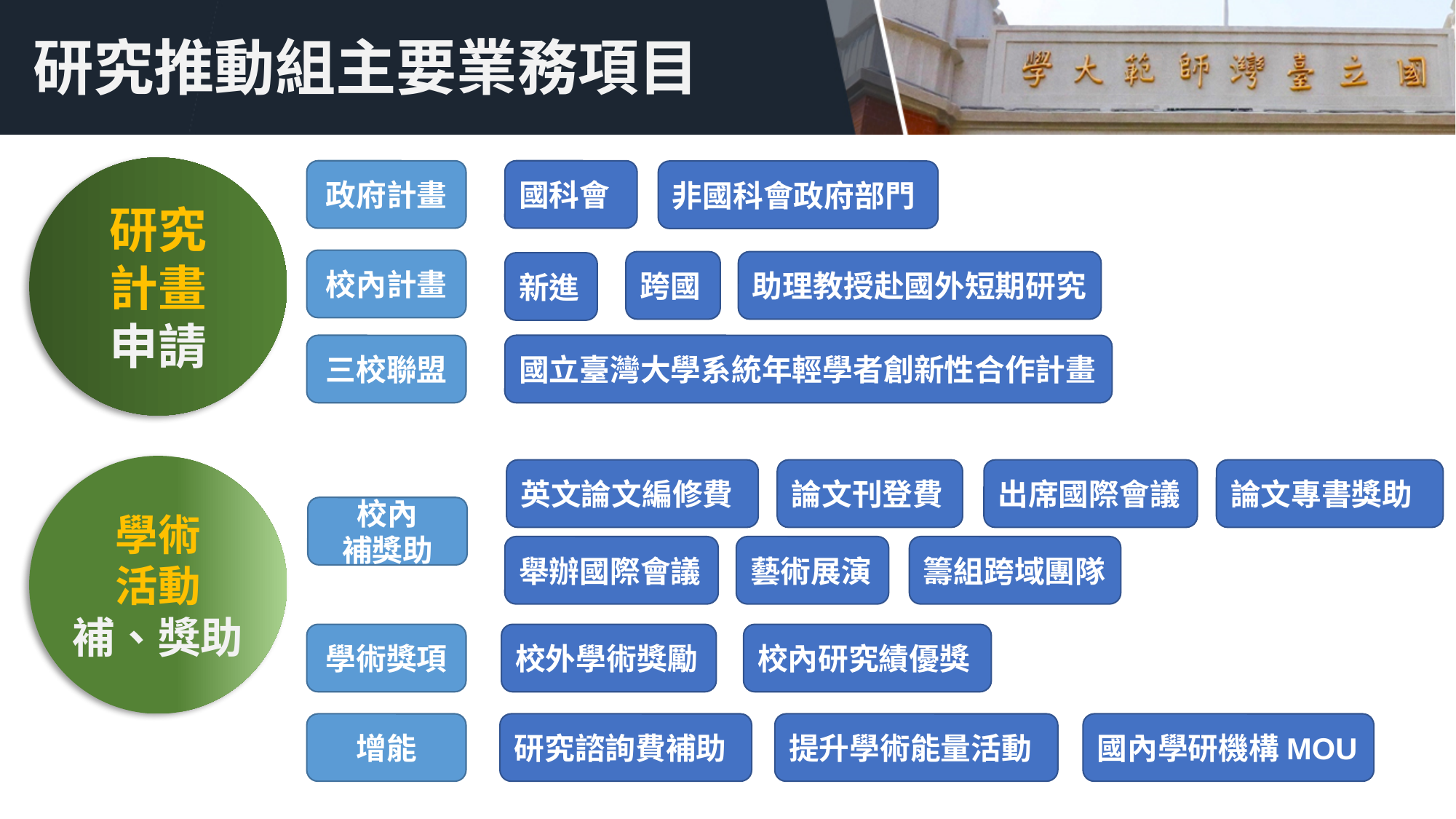

# 研究推動組主要業務項目
研究
計畫
申請
政府計畫
國科會
非國科會政府部門
校內計畫
跨國
助理教授赴國外短期研究
新進
國立臺灣大學系統年輕學者創新性合作計畫
三校聯盟
學術
活動
補、獎助
出席國際會議
英文論文編修費
論文刊登費
論文專書獎助
校內
補獎助
藝術展演
舉辦國際會議
籌組跨域團隊
校內研究績優獎
學術獎項
校外學術獎勵
研究諮詢費補助
增能
提升學術能量活動
國內學研機構MOU